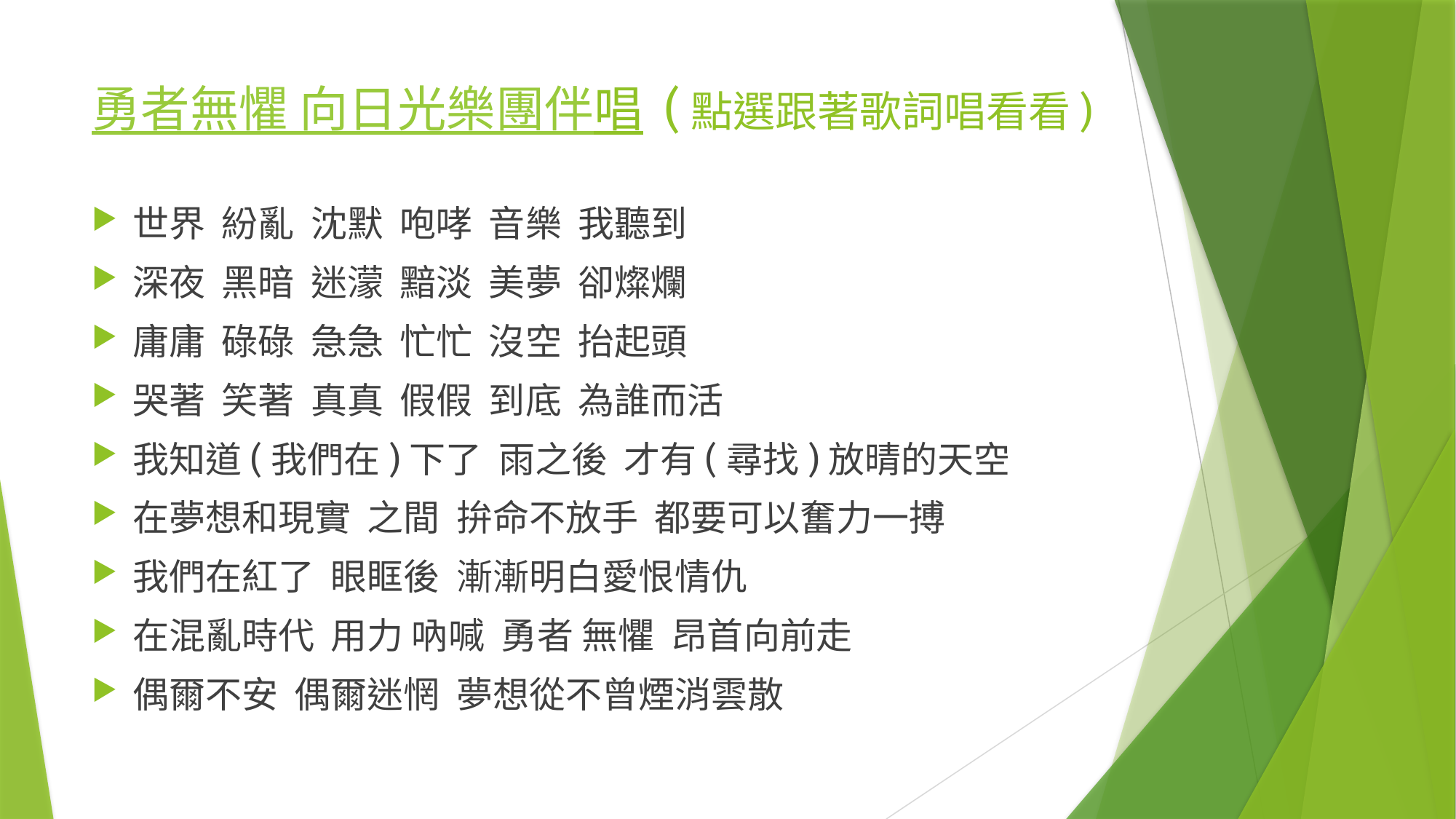

# 勇者無懼 向日光樂團伴唱 (點選跟著歌詞唱看看)
世界  紛亂  沈默  咆哮  音樂  我聽到
深夜  黑暗  迷濛  黯淡  美夢  卻燦爛
庸庸  碌碌  急急  忙忙  沒空  抬起頭
哭著  笑著  真真  假假  到底  為誰而活
我知道(我們在)下了  雨之後  才有(尋找)放晴的天空
在夢想和現實  之間  拚命不放手  都要可以奮力一搏
我們在紅了  眼眶後  漸漸明白愛恨情仇
在混亂時代  用力 吶喊  勇者 無懼  昂首向前走
偶爾不安  偶爾迷惘  夢想從不曾煙消雲散